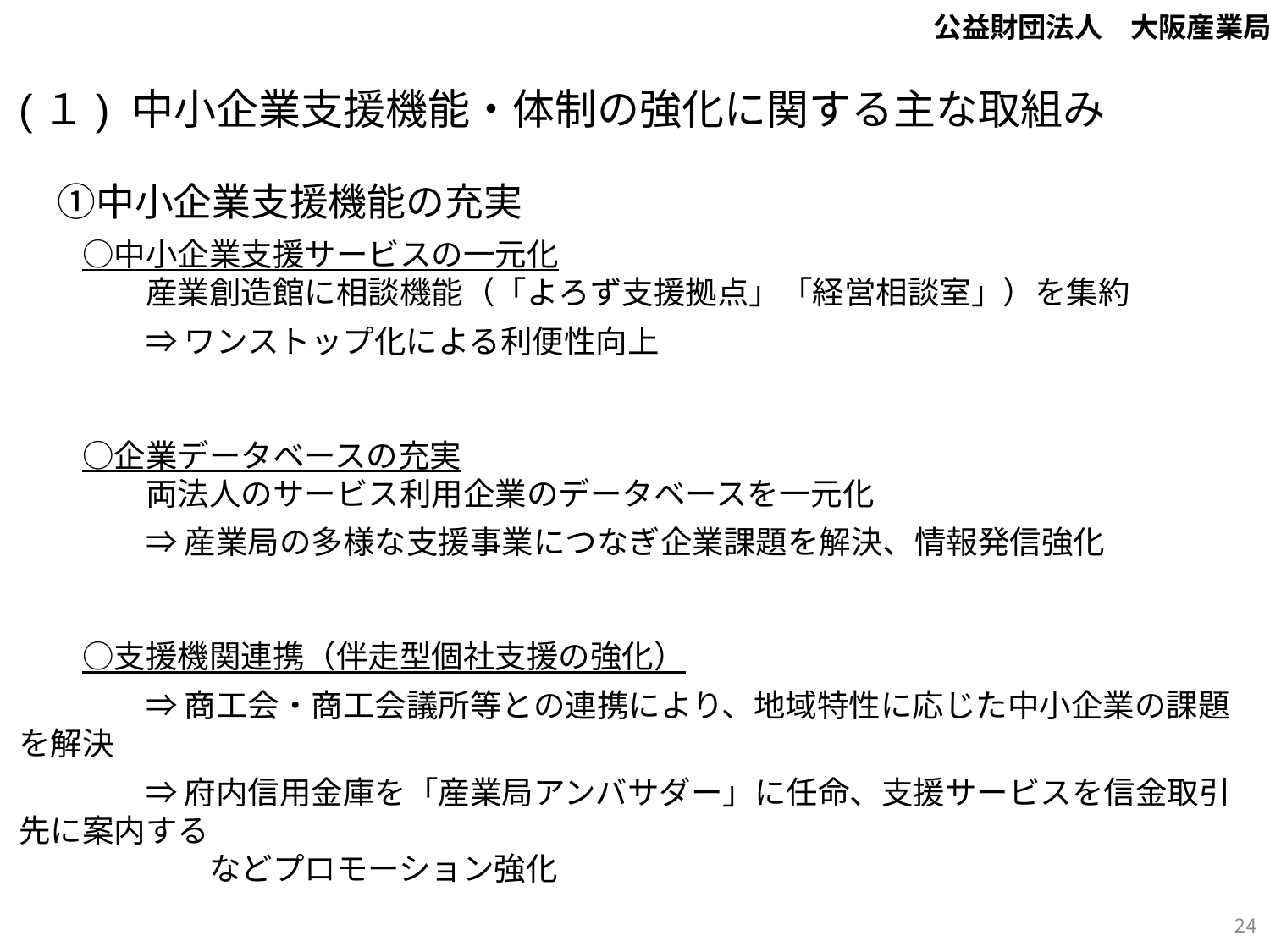

公益財団法人　大阪産業局
(１) 中小企業支援機能・体制の強化に関する主な取組み
　①中小企業支援機能の充実
　　○中小企業支援サービスの一元化
　　　　産業創造館に相談機能（「よろず支援拠点」「経営相談室」）を集約
　　　　⇒ ワンストップ化による利便性向上

　　○企業データベースの充実
　　　　両法人のサービス利用企業のデータベースを一元化
　　　　⇒ 産業局の多様な支援事業につなぎ企業課題を解決、情報発信強化

　　○支援機関連携（伴走型個社支援の強化）
　　　　⇒ 商工会・商工会議所等との連携により、地域特性に応じた中小企業の課題を解決
　　　　⇒ 府内信用金庫を「産業局アンバサダー」に任命、支援サービスを信金取引先に案内する
　　　　　　などプロモーション強化
24